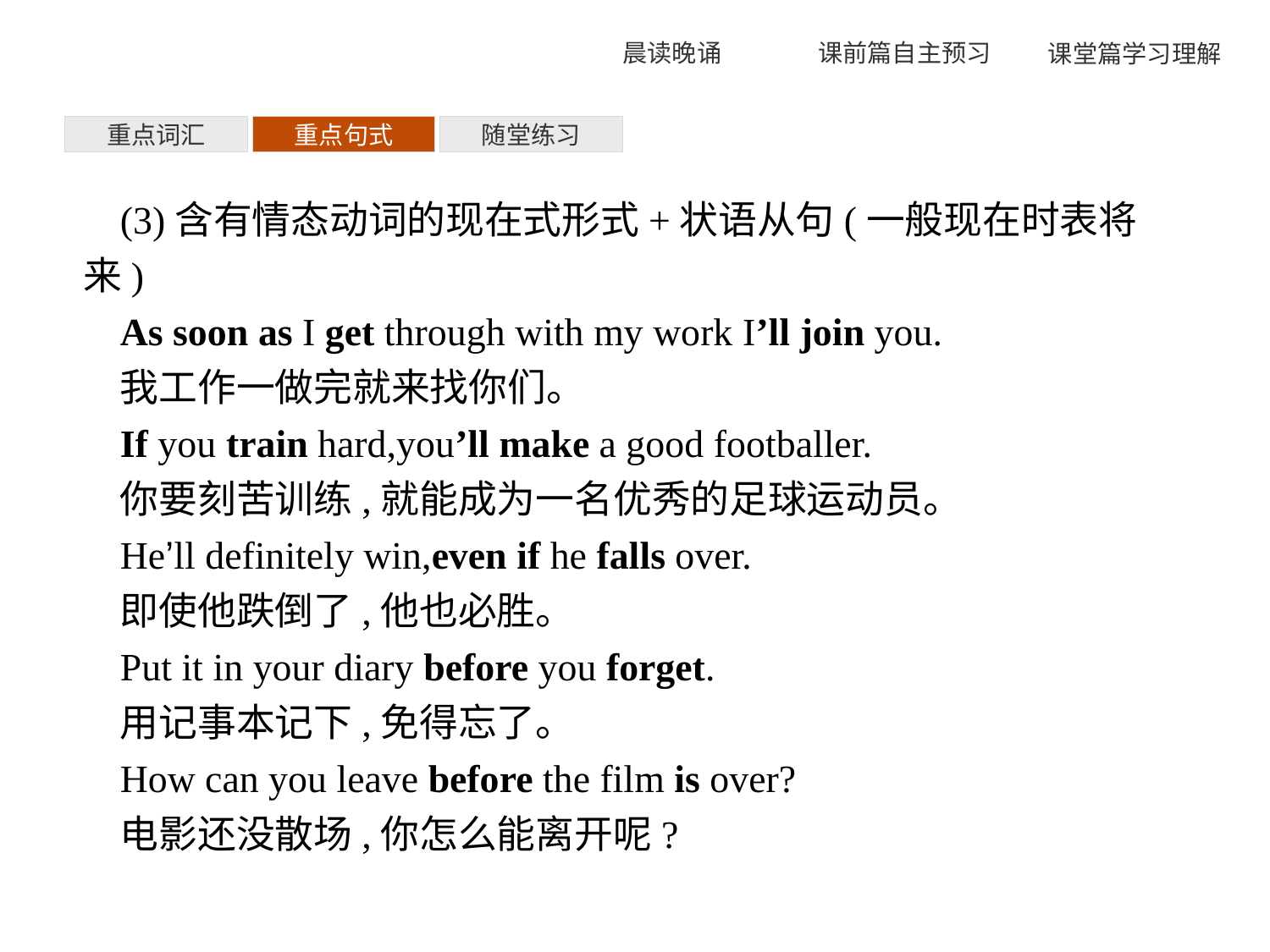

重点词汇
重点句式
随堂练习
(3)含有情态动词的现在式形式+状语从句(一般现在时表将来)
As soon as I get through with my work I’ll join you.
我工作一做完就来找你们。
If you train hard,you’ll make a good footballer.
你要刻苦训练,就能成为一名优秀的足球运动员。
He’ll definitely win,even if he falls over.
即使他跌倒了,他也必胜。
Put it in your diary before you forget.
用记事本记下,免得忘了。
How can you leave before the film is over?
电影还没散场,你怎么能离开呢?